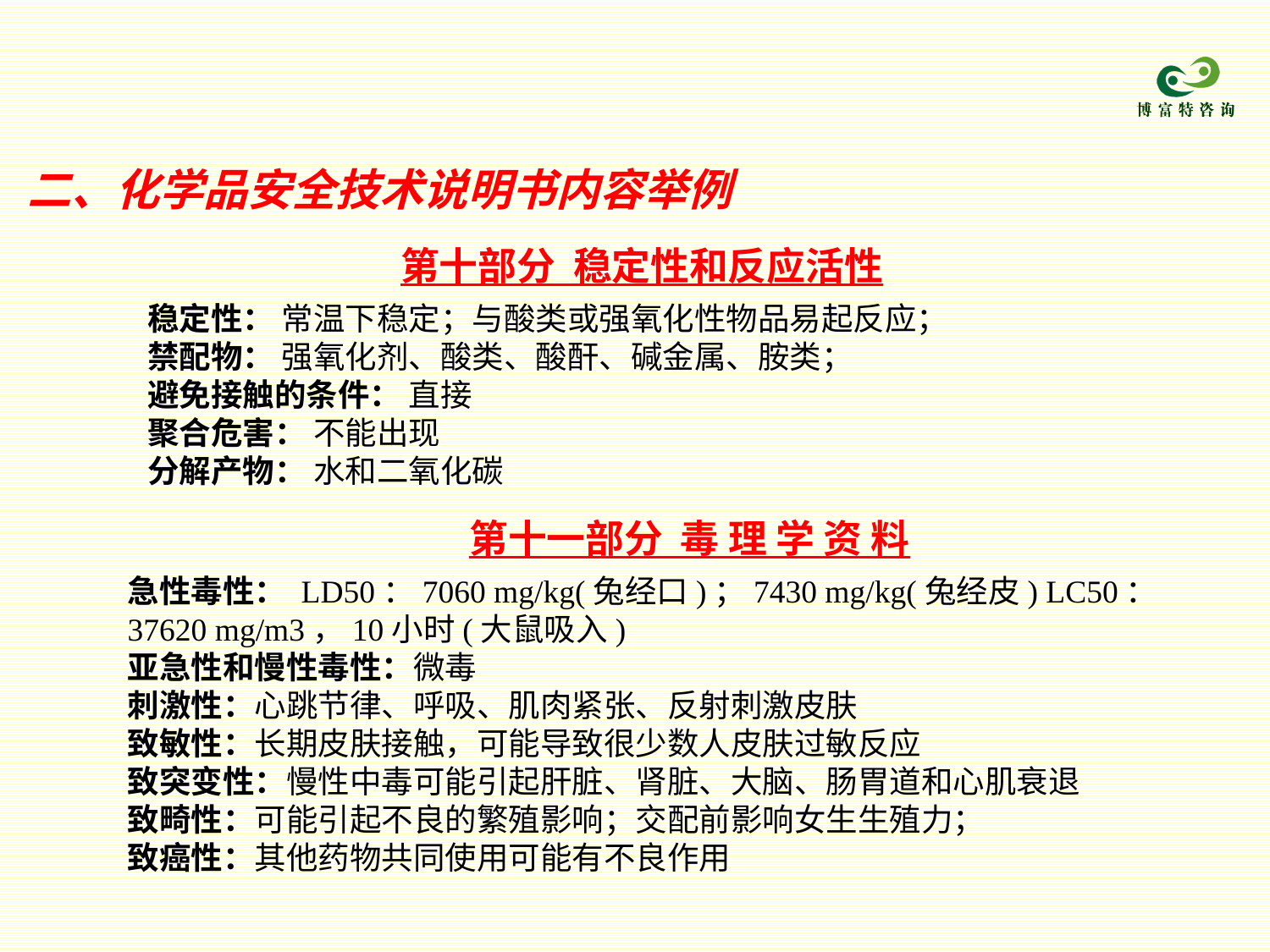

二、化学品安全技术说明书内容举例
第十部分  稳定性和反应活性
稳定性： 常温下稳定；与酸类或强氧化性物品易起反应；
禁配物： 强氧化剂、酸类、酸酐、碱金属、胺类；
避免接触的条件： 直接
聚合危害： 不能出现
分解产物： 水和二氧化碳
第十一部分  毒 理 学 资 料
急性毒性： LD50：7060 mg/kg(兔经口)；7430 mg/kg(兔经皮) LC50：     37620 mg/m3，10小时(大鼠吸入)
亚急性和慢性毒性：微毒
刺激性：心跳节律、呼吸、肌肉紧张、反射刺激皮肤
致敏性：长期皮肤接触，可能导致很少数人皮肤过敏反应
致突变性：慢性中毒可能引起肝脏、肾脏、大脑、肠胃道和心肌衰退
致畸性：可能引起不良的繁殖影响；交配前影响女生生殖力；
致癌性：其他药物共同使用可能有不良作用